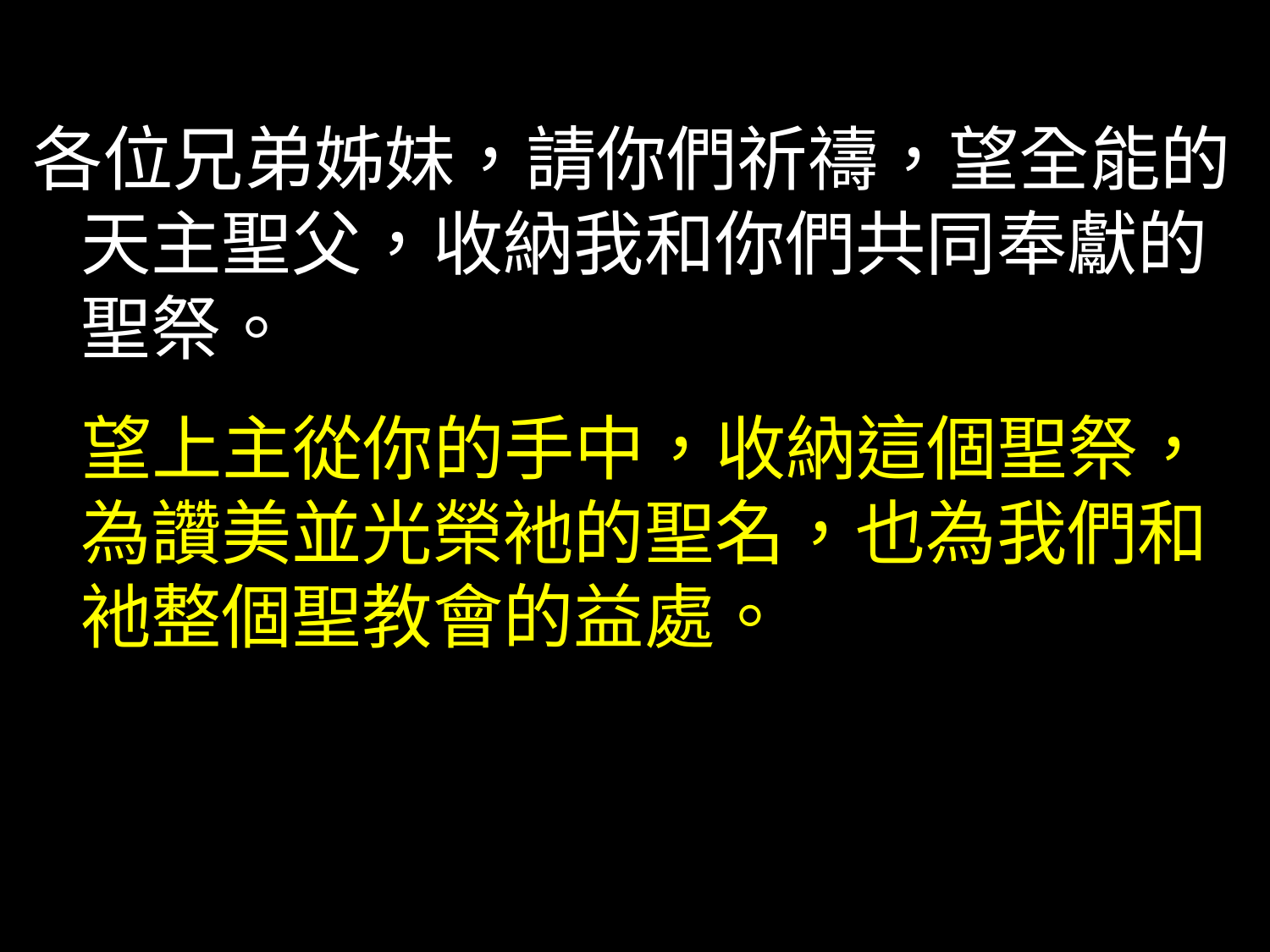

各位兄弟姊妹，請你們祈禱，望全能的天主聖父，收納我和你們共同奉獻的聖祭。
  望上主從你的手中，收納這個聖祭，為讚美並光榮衪的聖名，也為我們和衪整個聖教會的益處。